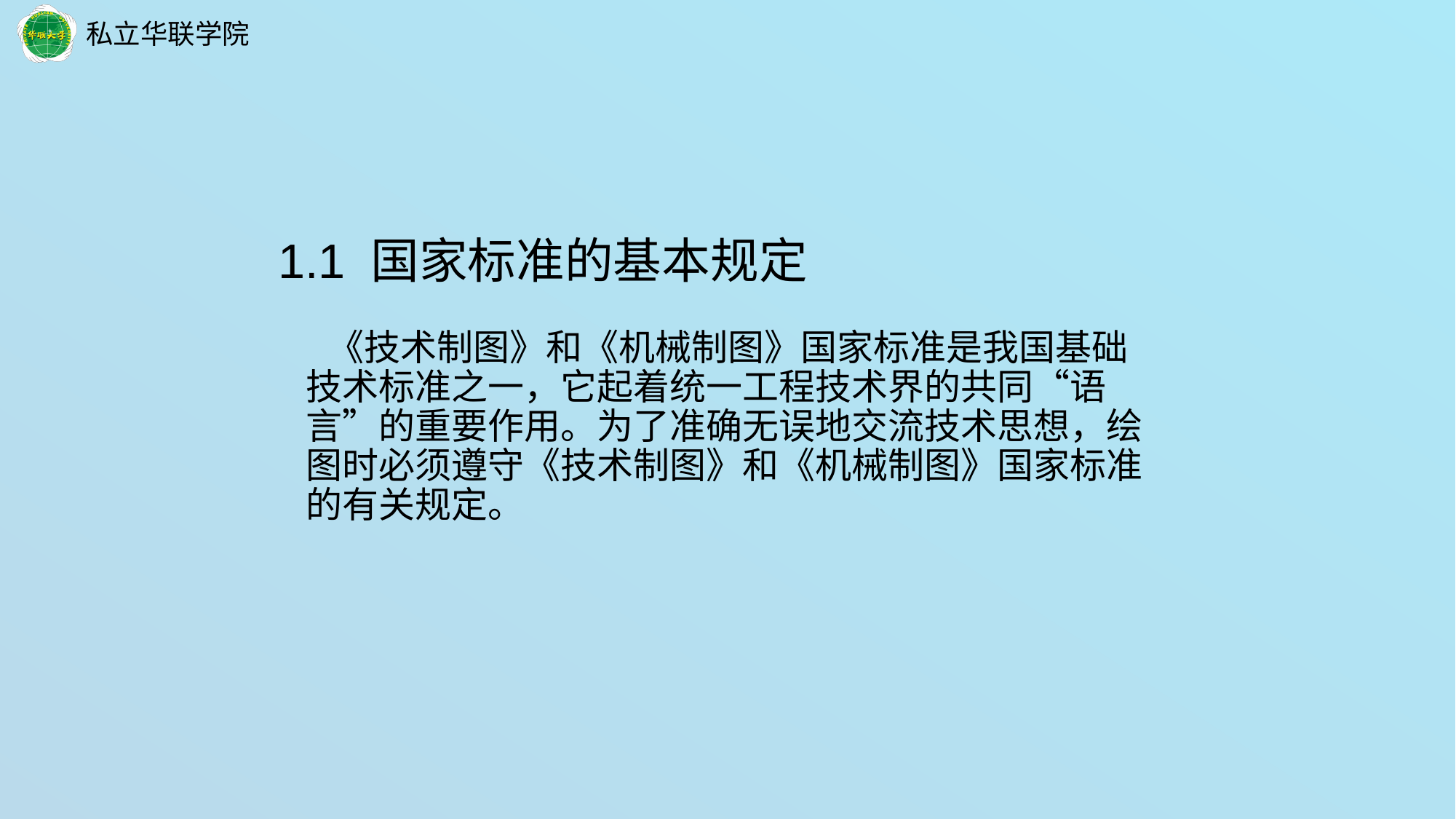

1.1 国家标准的基本规定
     《技术制图》和《机械制图》国家标准是我国基础技术标准之一，它起着统一工程技术界的共同“语言”的重要作用。为了准确无误地交流技术思想，绘图时必须遵守《技术制图》和《机械制图》国家标准的有关规定。